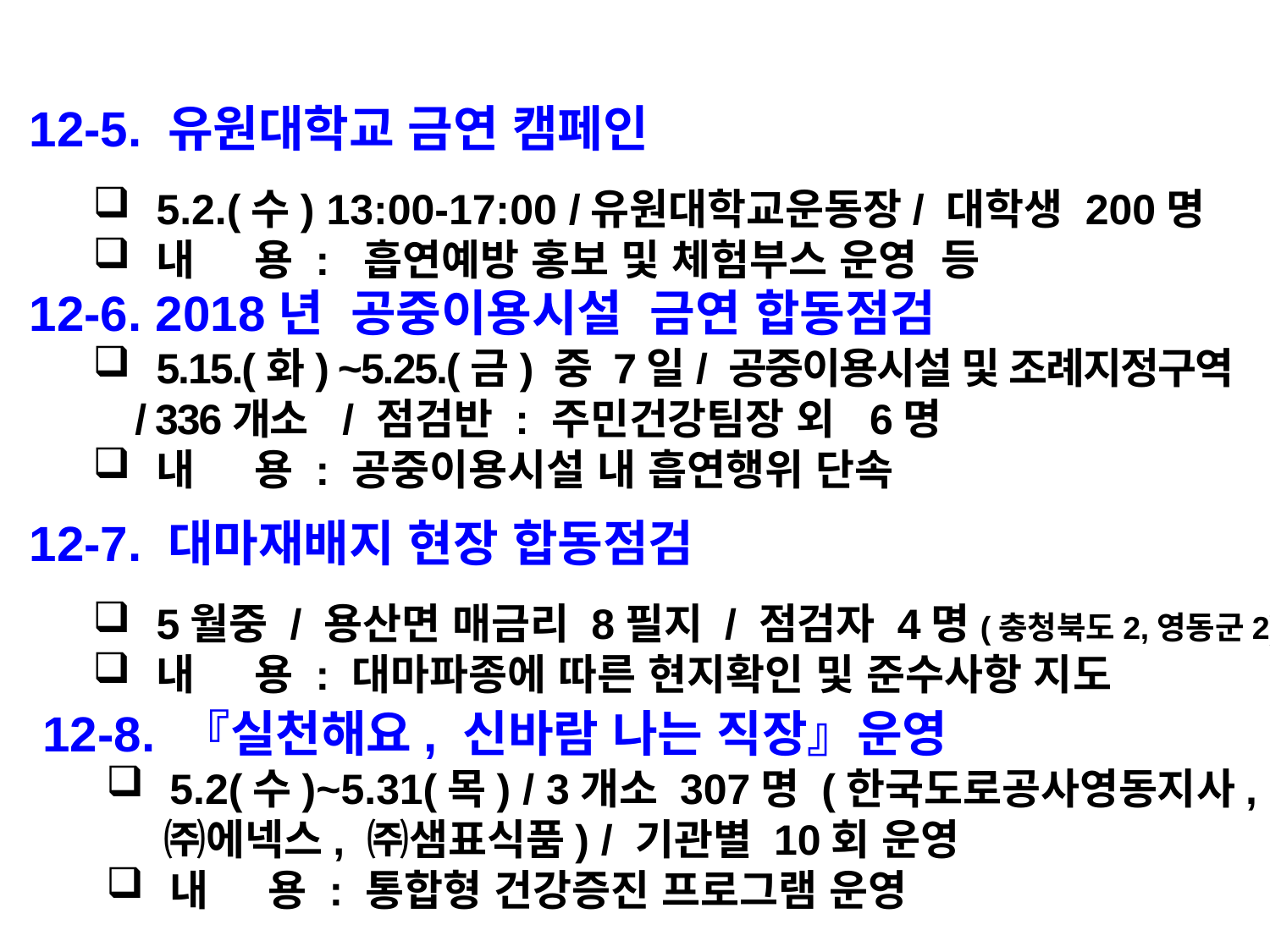

12-5. 유원대학교 금연 캠페인
5.2.(수) 13:00-17:00 /유원대학교운동장/ 대학생 200명
내     용 :  흡연예방 홍보 및 체험부스 운영  등

12-6. 2018년  공중이용시설  금연 합동점검
5.15.(화) ~5.25.(금) 중 7일/ 공중이용시설 및 조례지정구역
    / 336개소  / 점검반 : 주민건강팀장 외  6명
내     용 : 공중이용시설 내 흡연행위 단속

12-7. 대마재배지 현장 합동점검
5월중 / 용산면 매금리 8필지 / 점검자 4명(충청북도2,영동군2)
내     용 : 대마파종에 따른 현지확인 및 준수사항 지도

12-8. 『실천해요, 신바람 나는 직장』운영
5.2(수)~5.31(목) / 3개소 307명 (한국도로공사영동지사,
    ㈜에넥스, ㈜샘표식품) / 기관별 10회 운영
내     용 : 통합형 건강증진 프로그램 운영